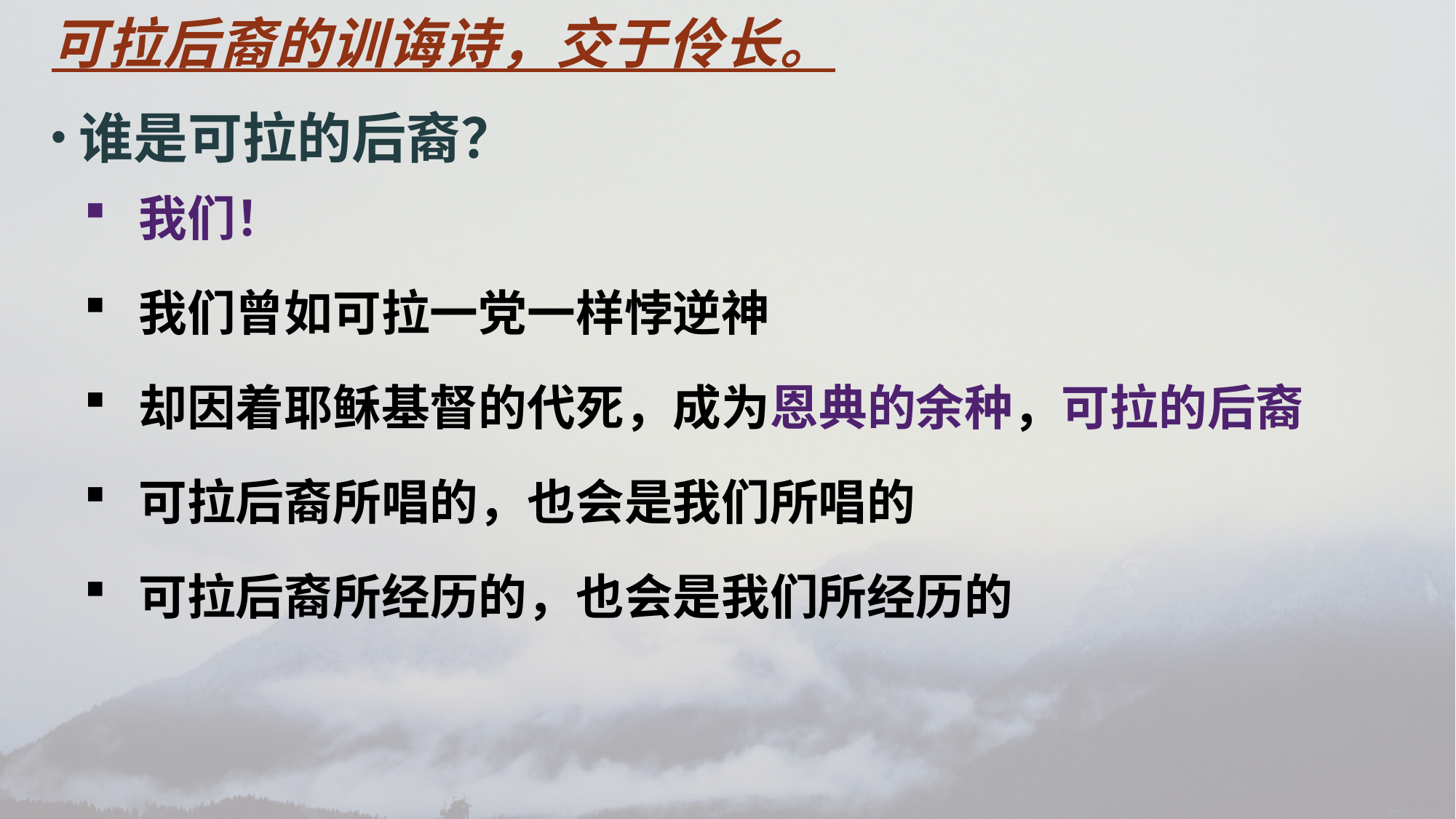

可拉后裔的训诲诗，交于伶长。
谁是可拉的后裔？
我们！
我们曾如可拉一党一样悖逆神
却因着耶稣基督的代死，成为恩典的余种，可拉的后裔
可拉后裔所唱的，也会是我们所唱的
可拉后裔所经历的，也会是我们所经历的